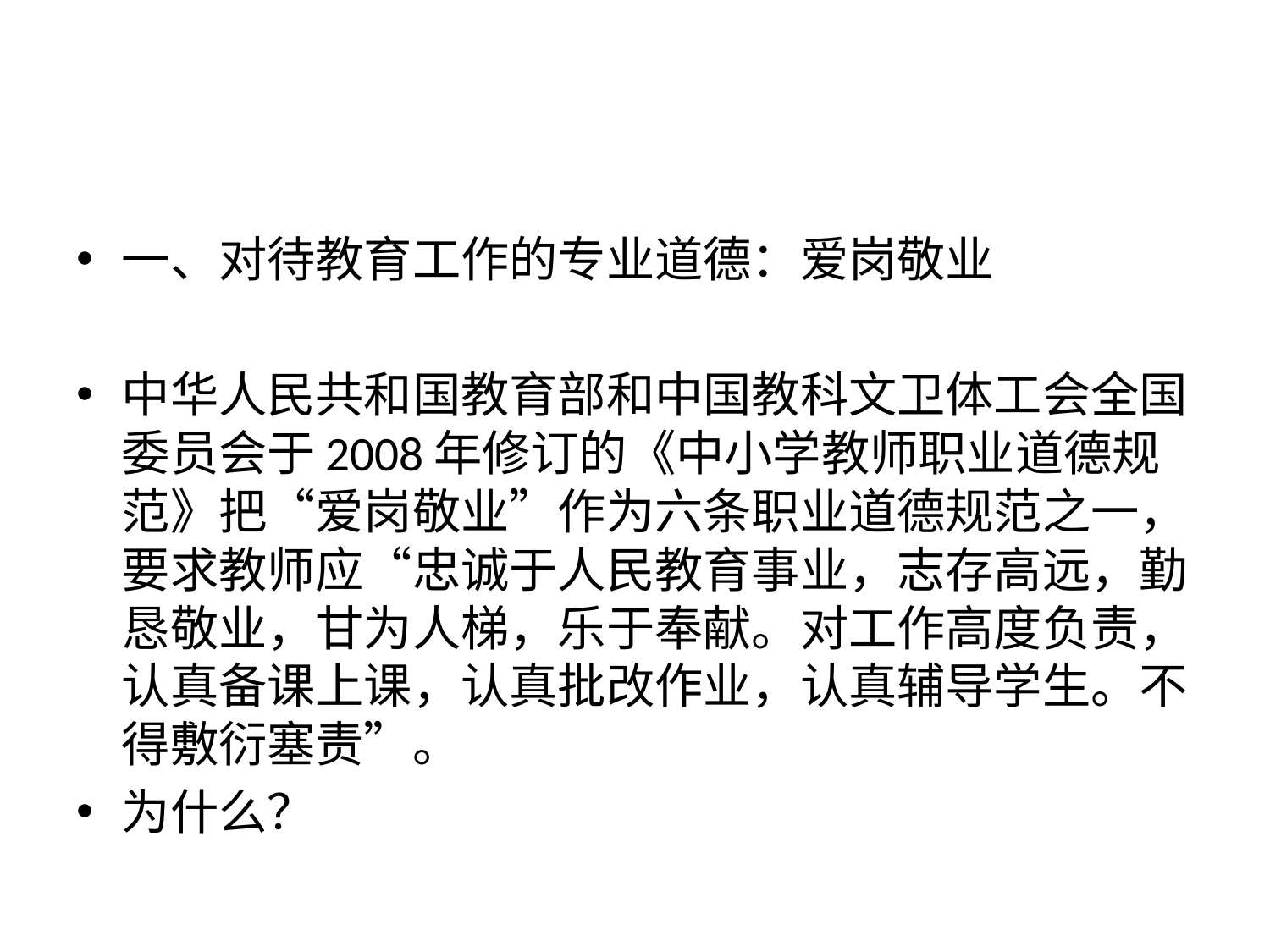

#
一、对待教育工作的专业道德：爱岗敬业

中华人民共和国教育部和中国教科文卫体工会全国委员会于2008年修订的《中小学教师职业道德规范》把“爱岗敬业”作为六条职业道德规范之一，要求教师应“忠诚于人民教育事业，志存高远，勤恳敬业，甘为人梯，乐于奉献。对工作高度负责，认真备课上课，认真批改作业，认真辅导学生。不得敷衍塞责”。
为什么？